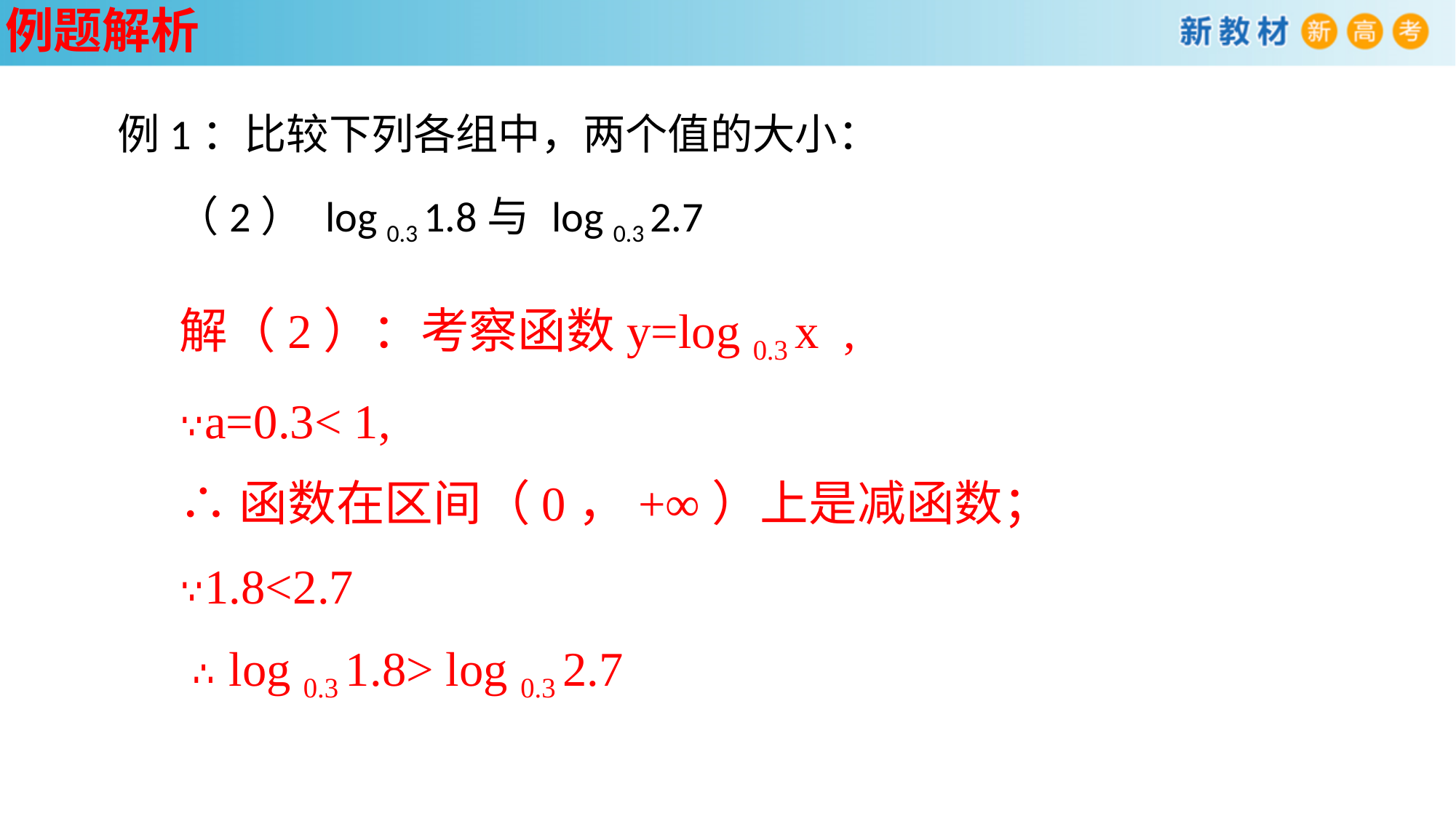

例题解析

  例1：比较下列各组中，两个值的大小：
       （2） log 0.3 1.8与 log 0.3 2.7
解（2）：考察函数y=log 0.3 x  ,
∵a=0.3< 1,
∴函数在区间（0，+∞）上是减函数；
∵1.8<2.7
 ∴ log 0.3 1.8> log 0.3 2.7